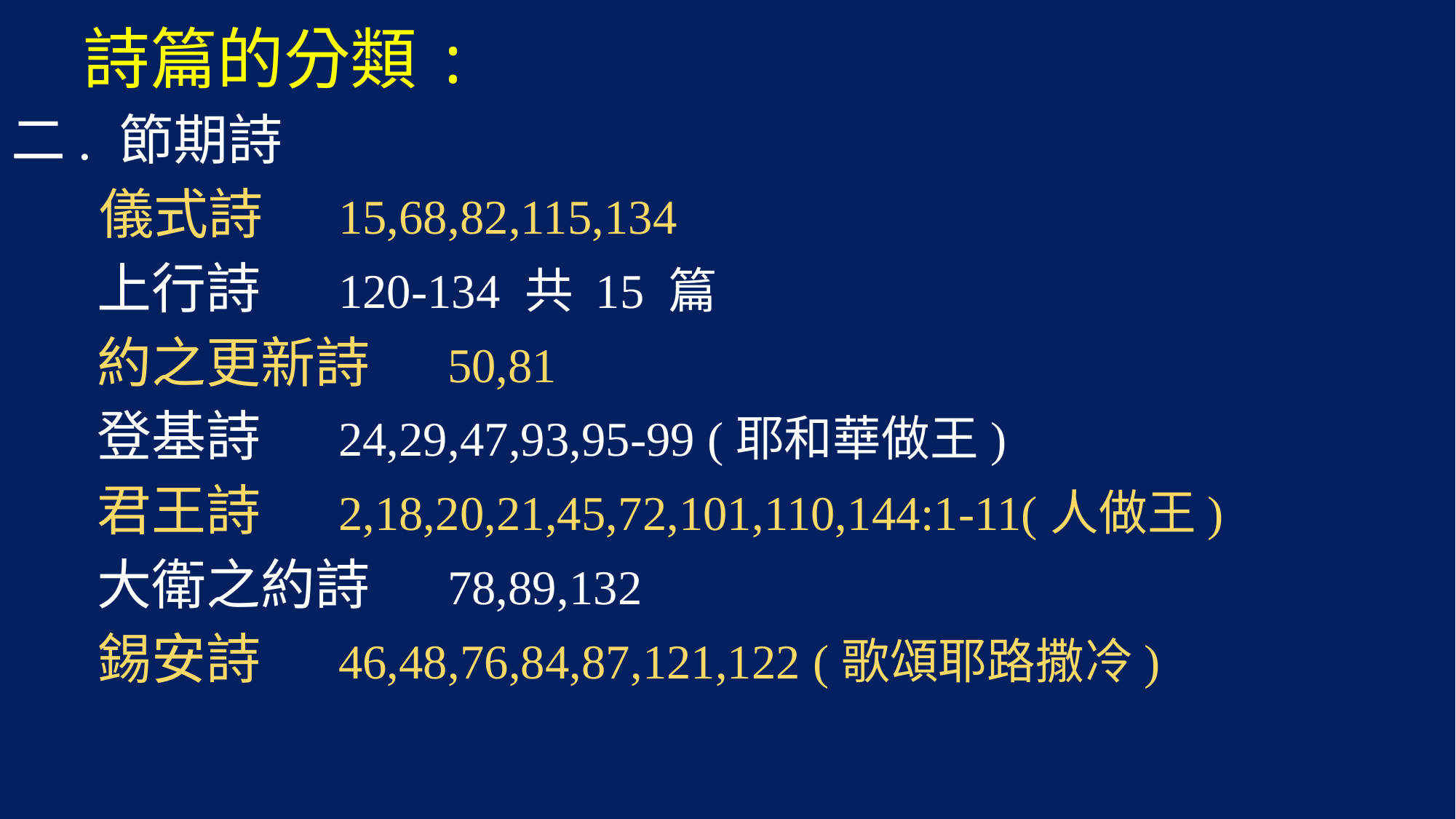

詩篇的分類:
二. 節期詩
       儀式詩	15,68,82,115,134
      上行詩	120-134 共 15 篇
      約之更新詩	50,81
      登基詩	24,29,47,93,95-99 (耶和華做王)
      君王詩	2,18,20,21,45,72,101,110,144:1-11(人做王)
      大衛之約詩	78,89,132
      錫安詩	46,48,76,84,87,121,122 (歌頌耶路撒冷)